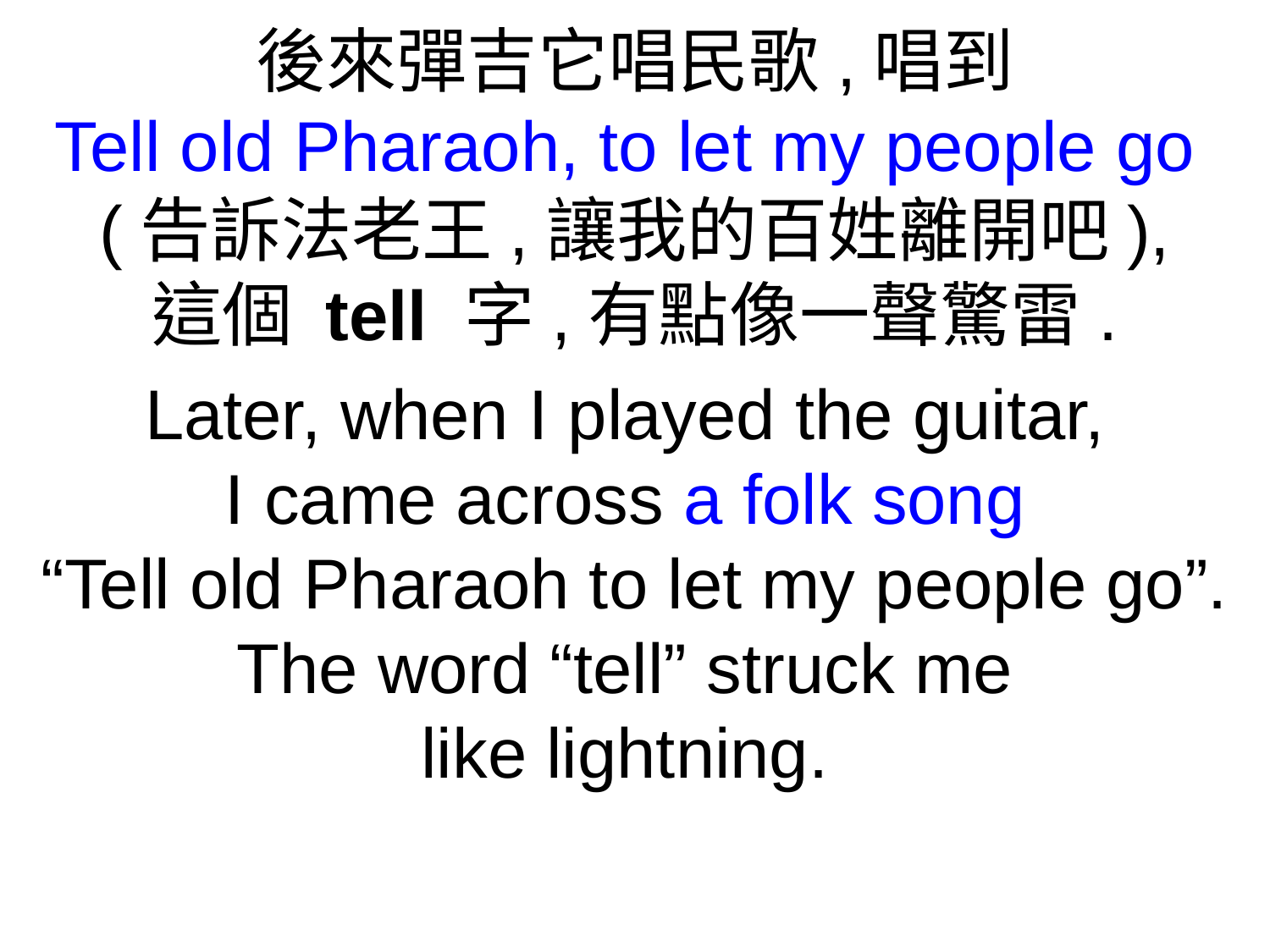

後來彈吉它唱民歌,唱到
Tell old Pharaoh, to let my people go
(告訴法老王,讓我的百姓離開吧),
這個 tell 字,有點像一聲驚雷.
Later, when I played the guitar,
I came across a folk song
“Tell old Pharaoh to let my people go”. The word “tell” struck me
like lightning.